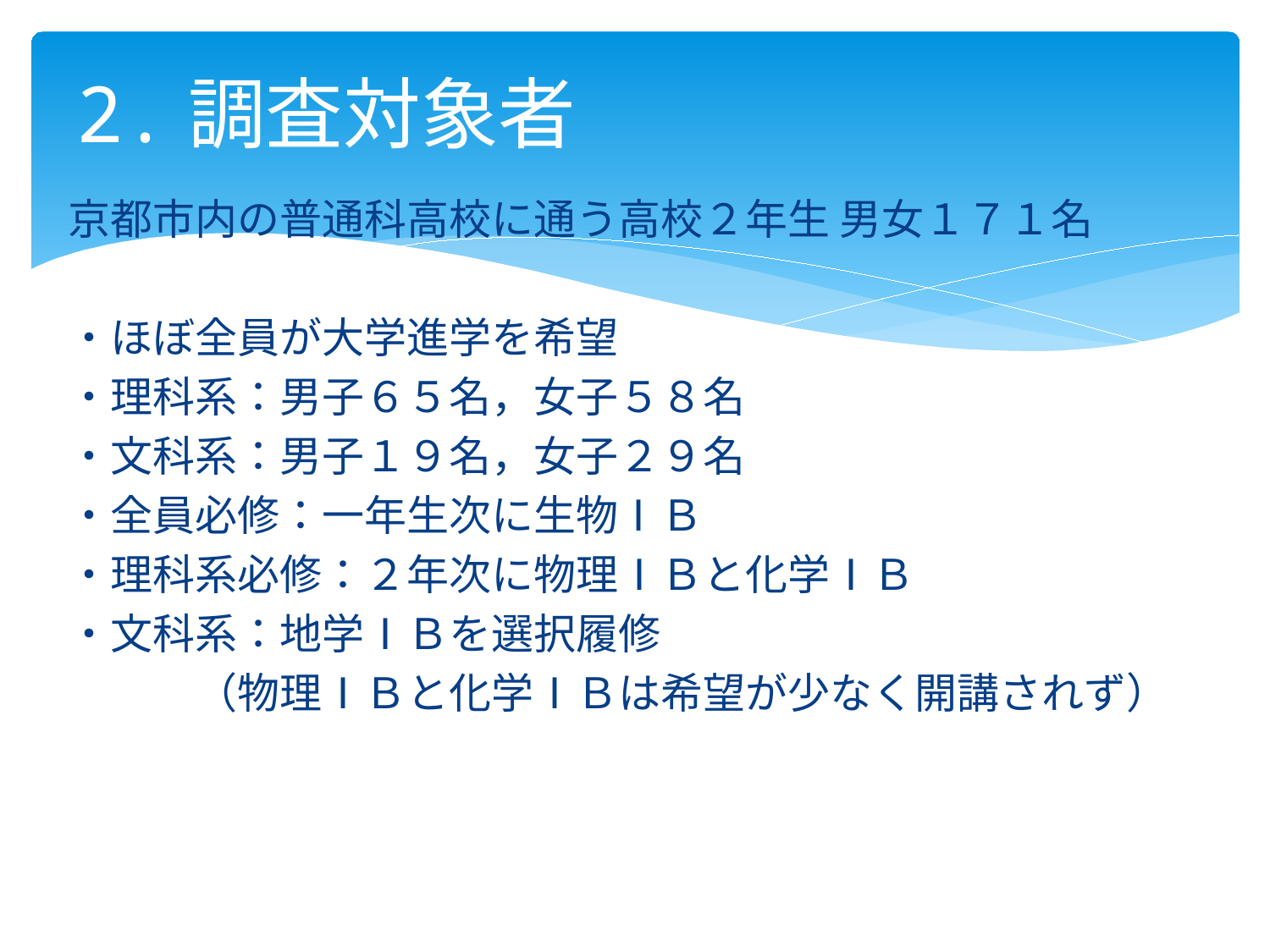

# 2.調査対象者
京都市内の普通科高校に通う高校２年生 男女１７１名

・ほぼ全員が大学進学を希望
・理科系：男子６５名，女子５８名
・文科系：男子１９名，女子２９名
・全員必修：一年生次に生物ⅠＢ
・理科系必修：２年次に物理ⅠＢと化学ⅠＢ
・文科系：地学ⅠＢを選択履修
　　　（物理ⅠＢと化学ⅠＢは希望が少なく開講されず）